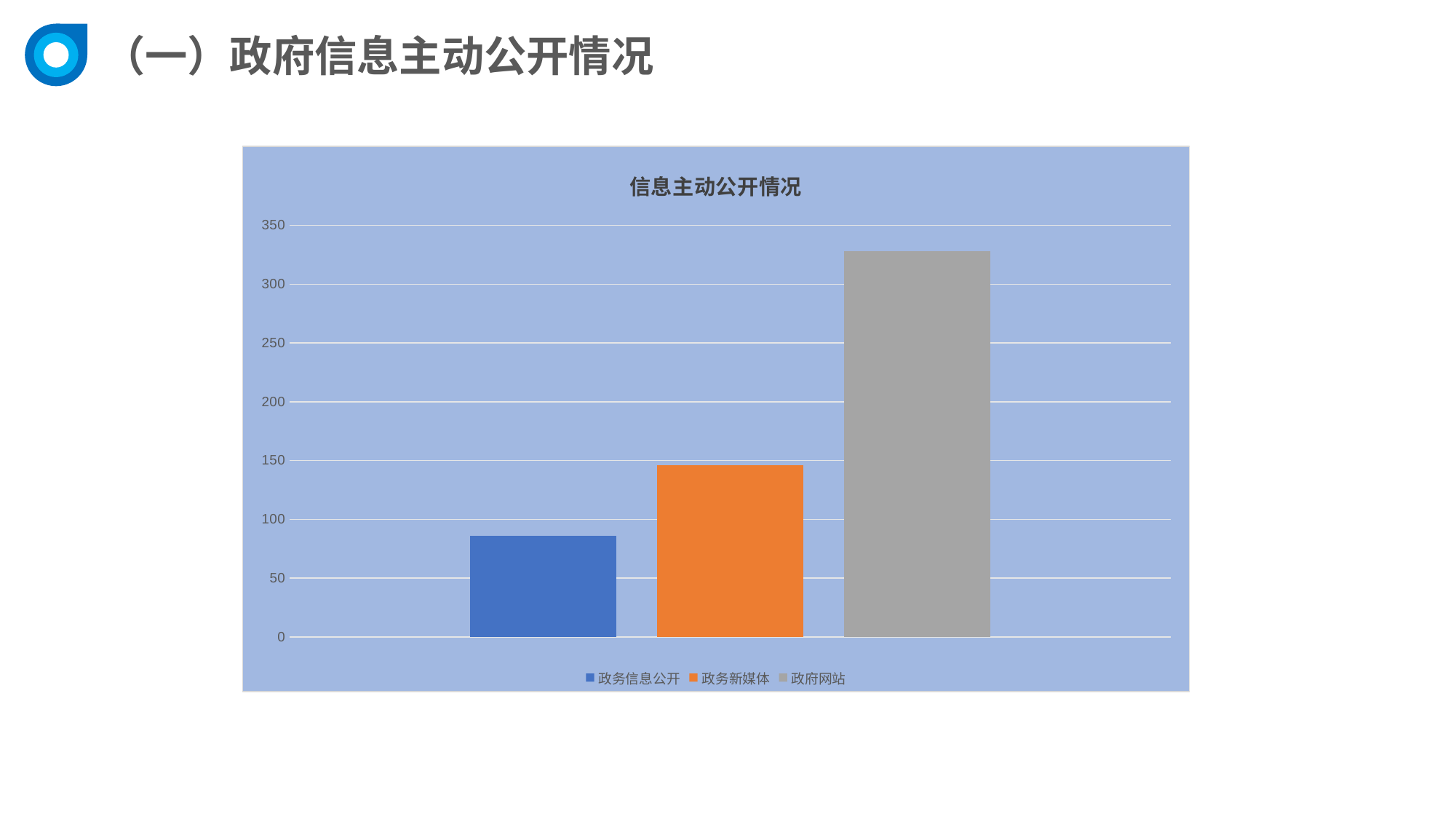

（一）政府信息主动公开情况

### Chart: 信息主动公开情况

| Category | 政务信息公开 | 政务新媒体 | 政府网站 |
|---|---|---|---|
| 类别 1 | 86.0 | 146.0 | 328.0 |